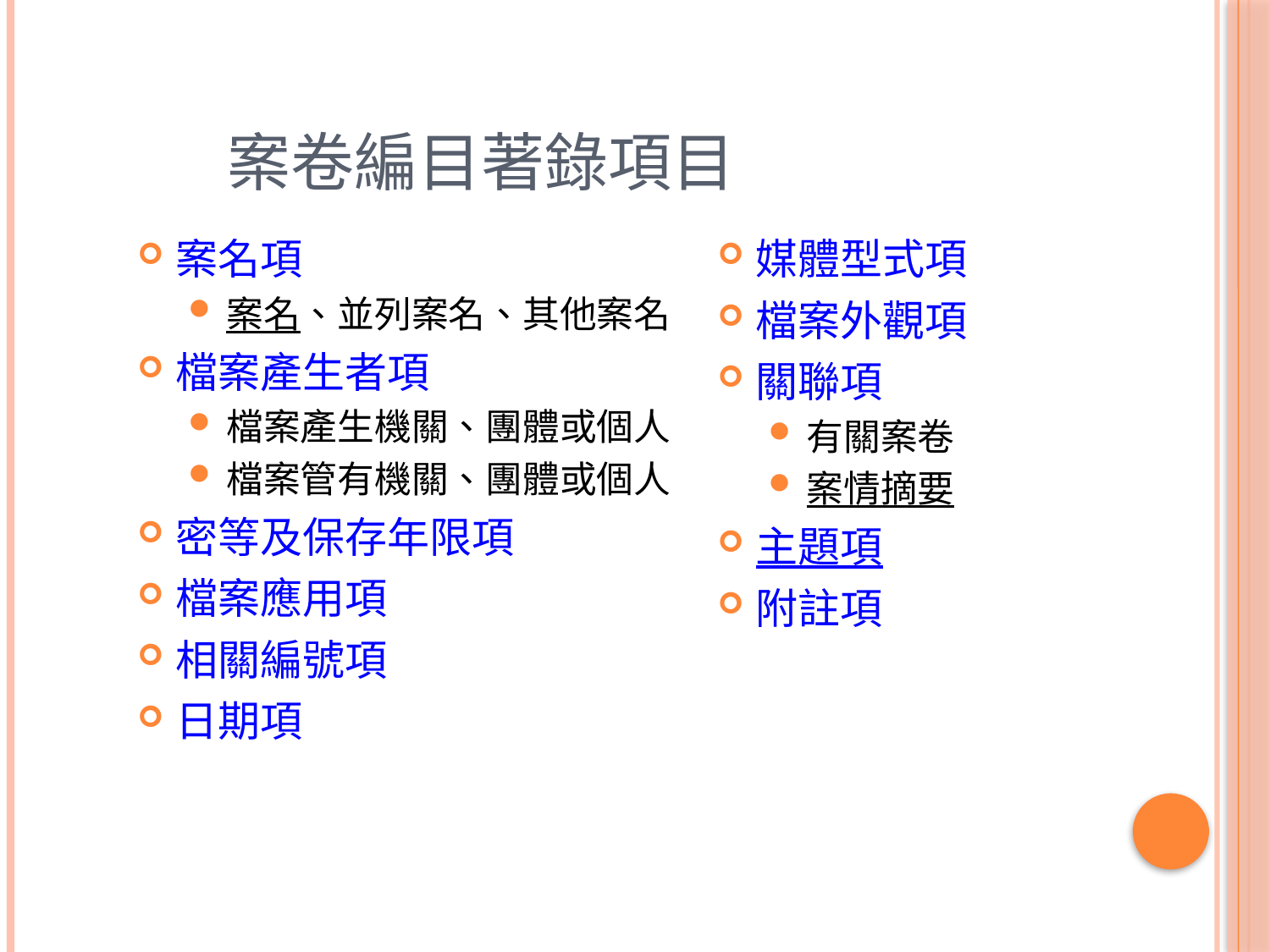

# 案卷編目著錄項目
案名項
案名、並列案名、其他案名
檔案產生者項
檔案產生機關、團體或個人
檔案管有機關、團體或個人
密等及保存年限項
檔案應用項
相關編號項
日期項

媒體型式項
檔案外觀項
關聯項
有關案卷
案情摘要
主題項
附註項